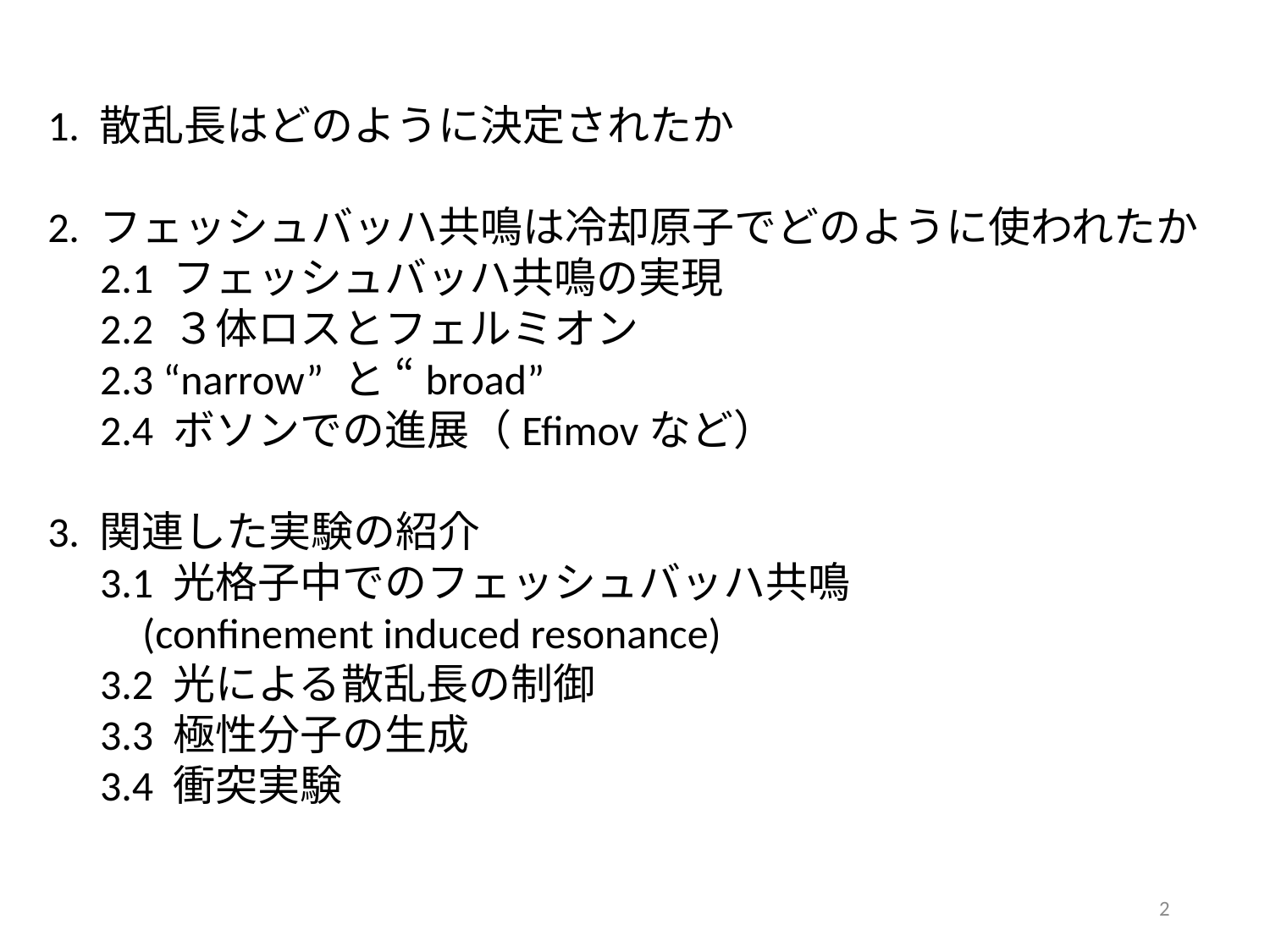

1. 散乱長はどのように決定されたか

2. フェッシュバッハ共鳴は冷却原子でどのように使われたか
　2.1 フェッシュバッハ共鳴の実現
　2.2 ３体ロスとフェルミオン
　2.3 “narrow” と “broad”
　2.4 ボソンでの進展（Efimovなど）

3. 関連した実験の紹介
　3.1 光格子中でのフェッシュバッハ共鳴
　　(confinement induced resonance)
　3.2 光による散乱長の制御
　3.3 極性分子の生成
　3.4 衝突実験
2